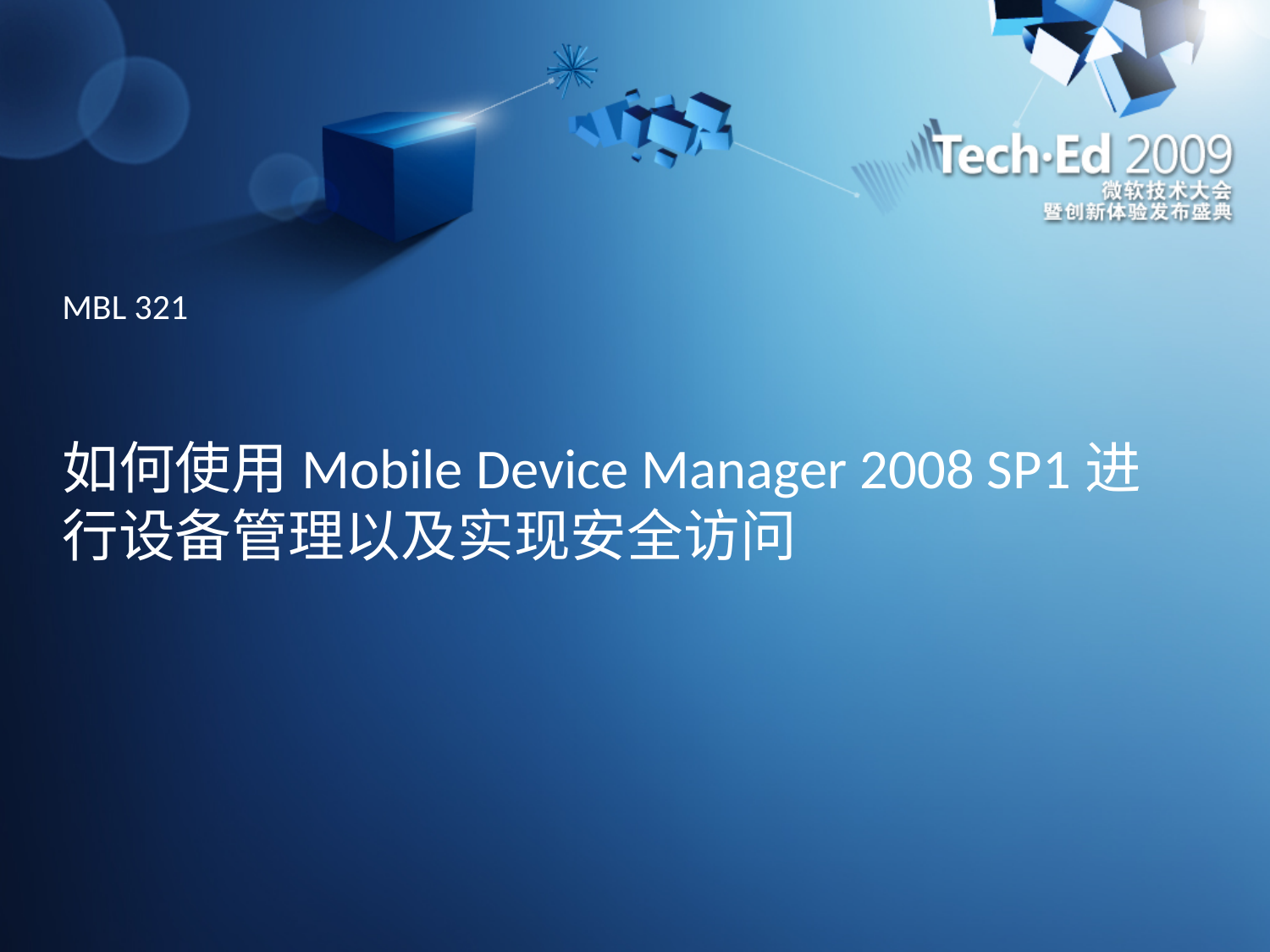

MBL 321
# 如何使用Mobile Device Manager 2008 SP1进行设备管理以及实现安全访问